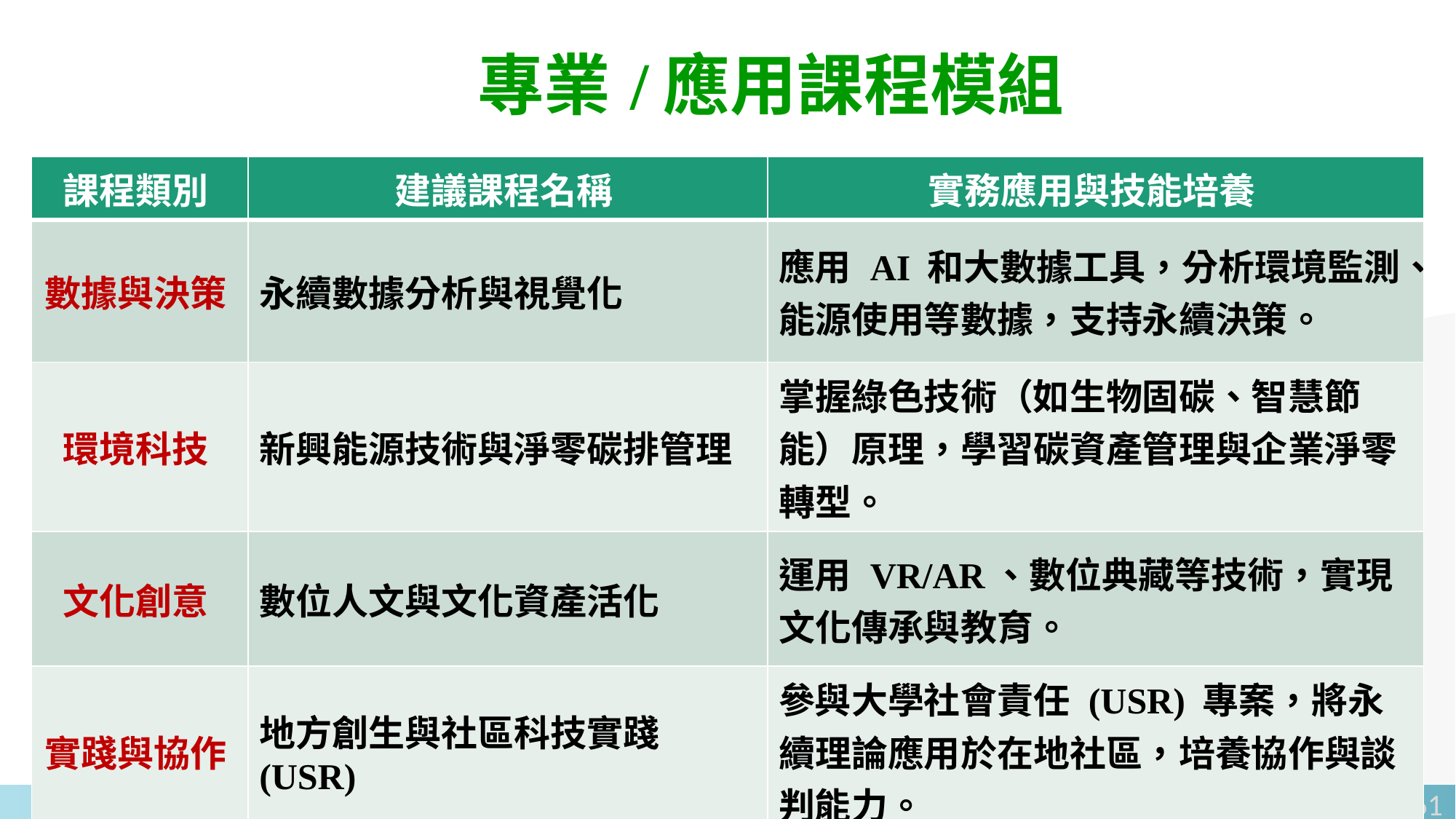

專業/應用課程模組
| 課程類別 | 建議課程名稱 | 實務應用與技能培養 |
| --- | --- | --- |
| 數據與決策 | 永續數據分析與視覺化 | 應用 AI 和大數據工具，分析環境監測、能源使用等數據，支持永續決策。 |
| 環境科技 | 新興能源技術與淨零碳排管理 | 掌握綠色技術（如生物固碳、智慧節能）原理，學習碳資產管理與企業淨零轉型。 |
| 文化創意 | 數位人文與文化資產活化 | 運用 VR/AR、數位典藏等技術，實現文化傳承與教育。 |
| 實踐與協作 | 地方創生與社區科技實踐 (USR) | 參與大學社會責任 (USR) 專案，將永續理論應用於在地社區，培養協作與談判能力。 |
61